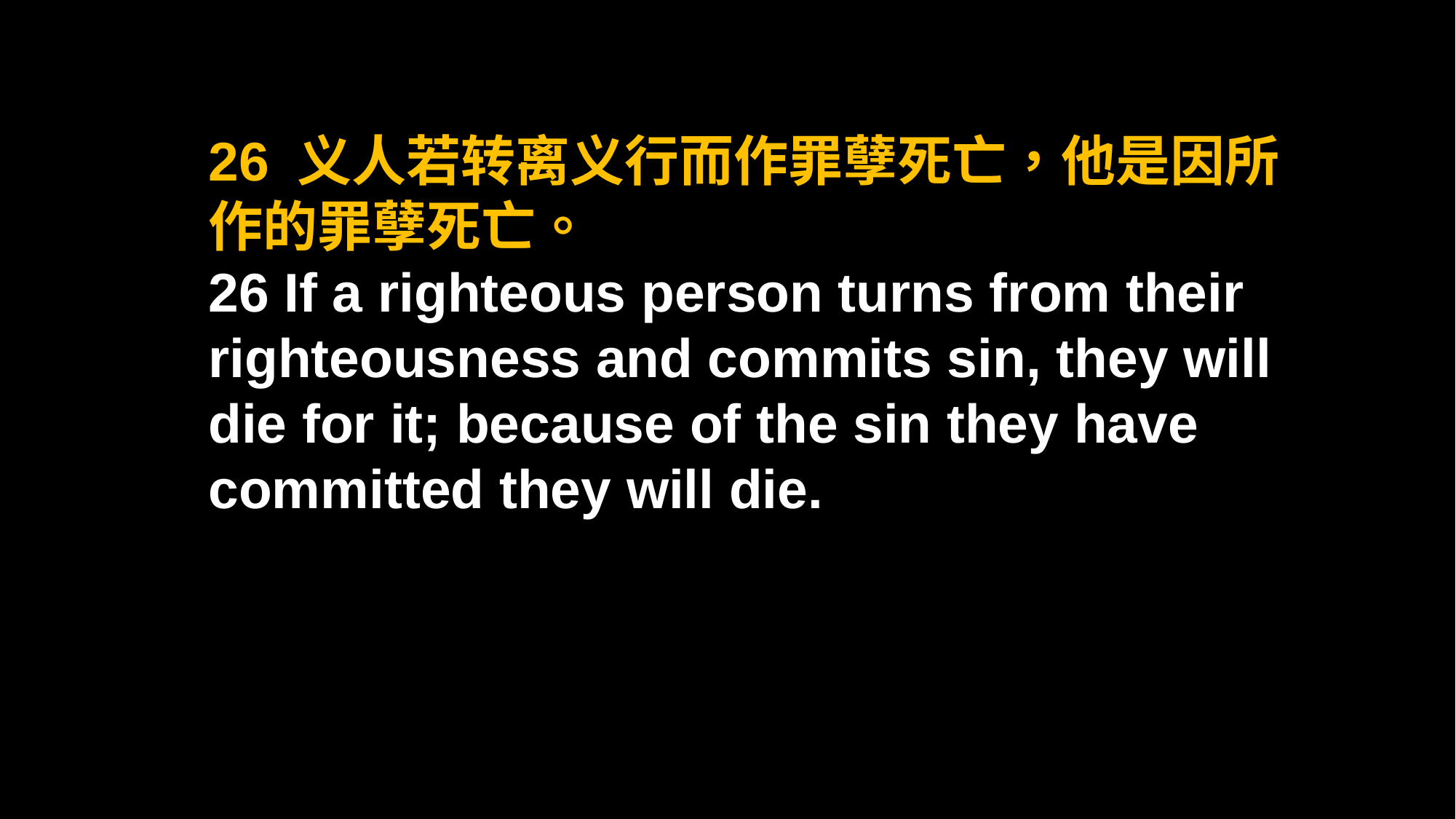

26 义人若转离义行而作罪孽死亡，他是因所作的罪孽死亡。
26 If a righteous person turns from their righteousness and commits sin, they will die for it; because of the sin they have committed they will die.